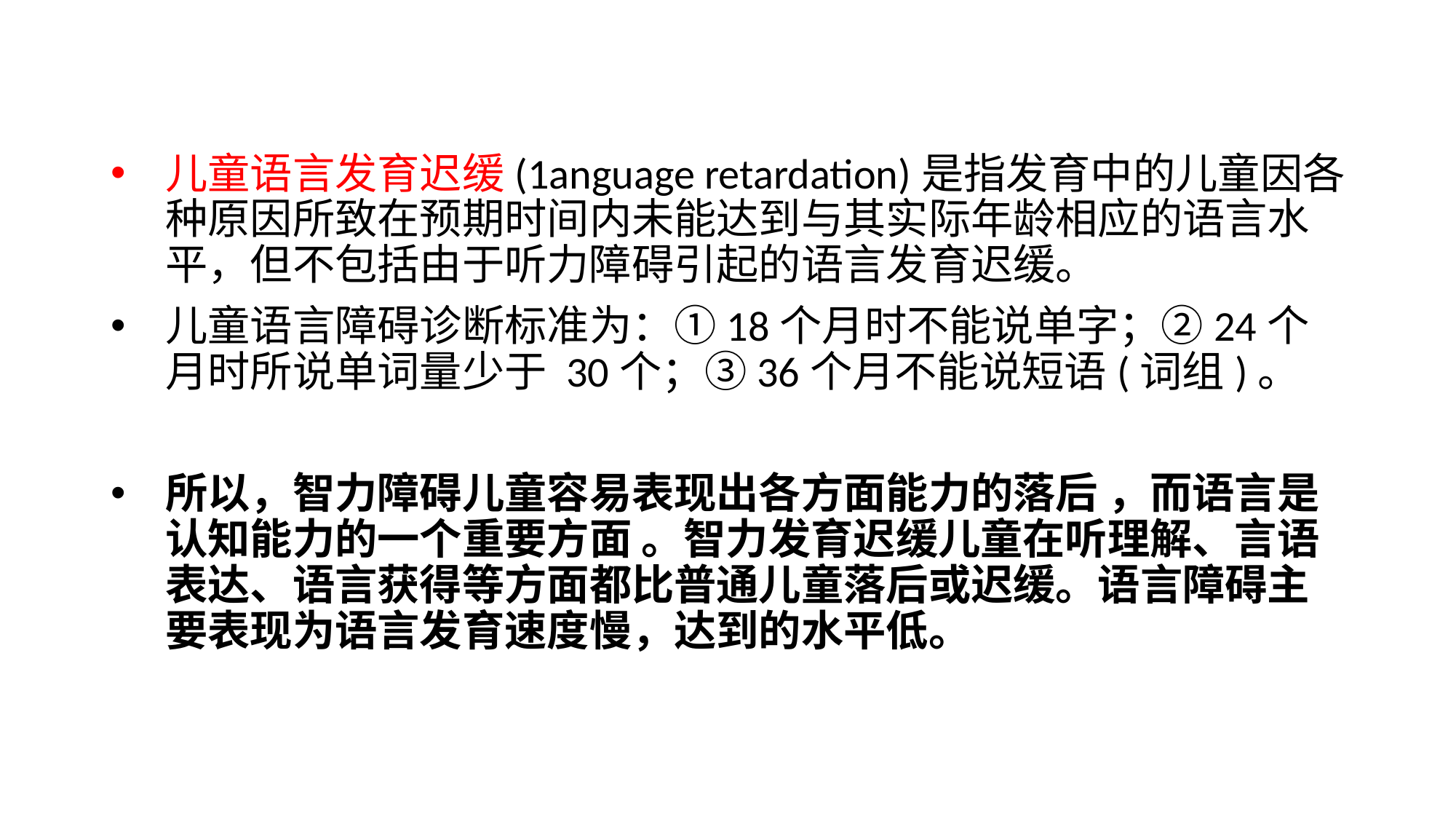

#
儿童语言发育迟缓(1anguage retardation)是指发育中的儿童因各种原因所致在预期时间内未能达到与其实际年龄相应的语言水平，但不包括由于听力障碍引起的语言发育迟缓。
儿童语言障碍诊断标准为：①18个月时不能说单字；②24个月时所说单词量少于 30个；③36个月不能说短语(词组)。

所以，智力障碍儿童容易表现出各方面能力的落后 ，而语言是认知能力的一个重要方面 。智力发育迟缓儿童在听理解、言语表达、语言获得等方面都比普通儿童落后或迟缓。语言障碍主要表现为语言发育速度慢，达到的水平低。